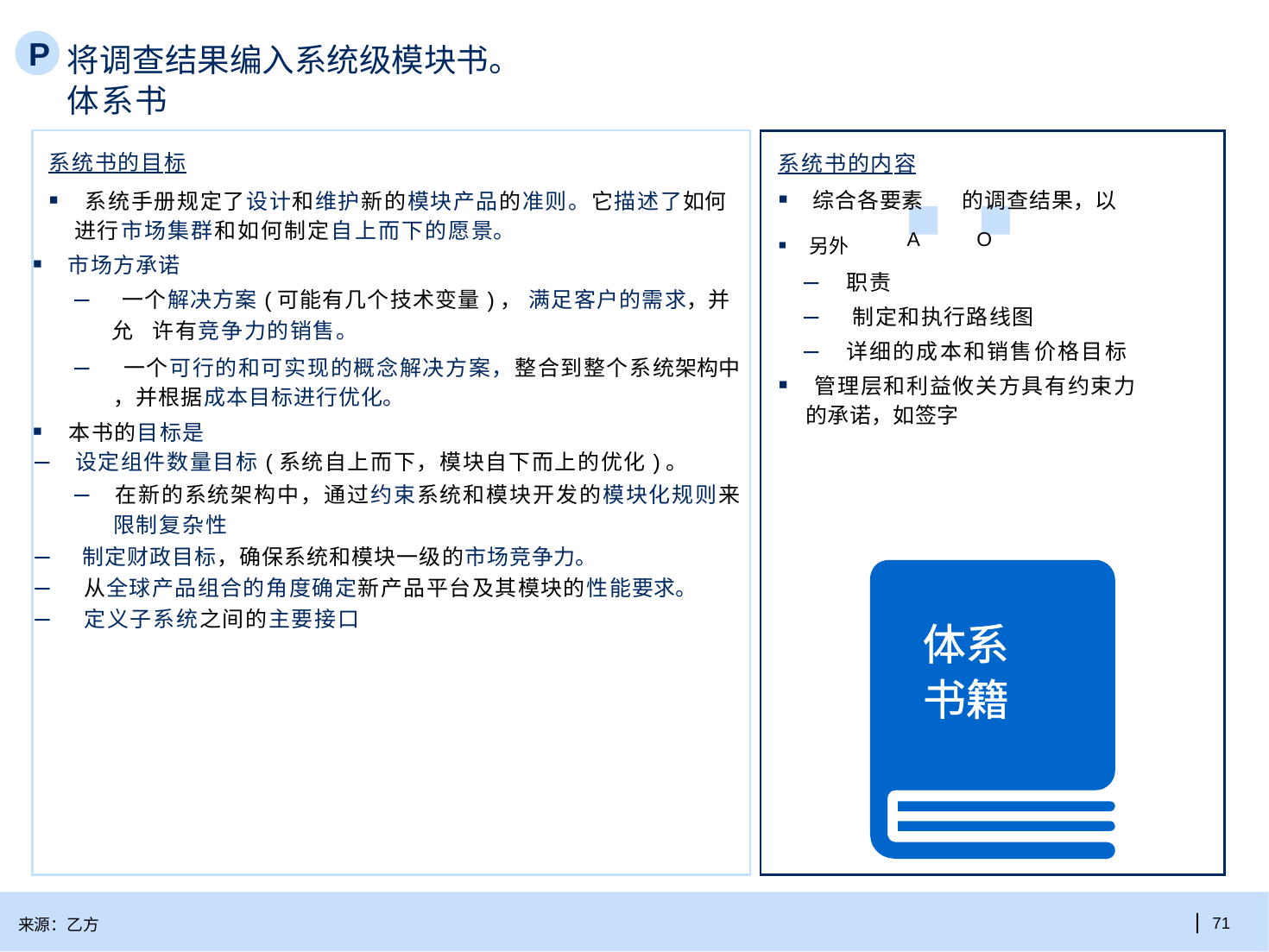

P

将调查结果编入系统级模块书。  体系书
| 系统书的目标 ▪ 系统手册规定了设计和维护新的模块产品的准则。它描述了如何 进行市场集群和如何制定自上而下的愿景。 ▪ 市场方承诺 – 一个解决方案(可能有几个技术变量)， 满足客户的需求，并允 许有竞争力的销售。 – 一个可行的和可实现的概念解决方案，整合到整个系统架构中 ，并根据成本目标进行优化。 ▪ 本书的目标是 – 设定组件数量目标(系统自上而下，模块自下而上的优化)。 – 在新的系统架构中，通过约束系统和模块开发的模块化规则来 限制复杂性 – 制定财政目标，确保系统和模块一级的市场竞争力。 – 从全球产品组合的角度确定新产品平台及其模块的性能要求。 – 定义子系统之间的主要接口 |
| --- |
| 系统书的内容 ▪ 综合各要素 的调查结果，以 ▪ 另外 A O – 职责 – 制定和执行路线图 – 详细的成本和销售价格目标 ▪ 管理层和利益攸关方具有约束力 的承诺，如签字 体系 书籍 |
| --- |

|  71

来源：乙方